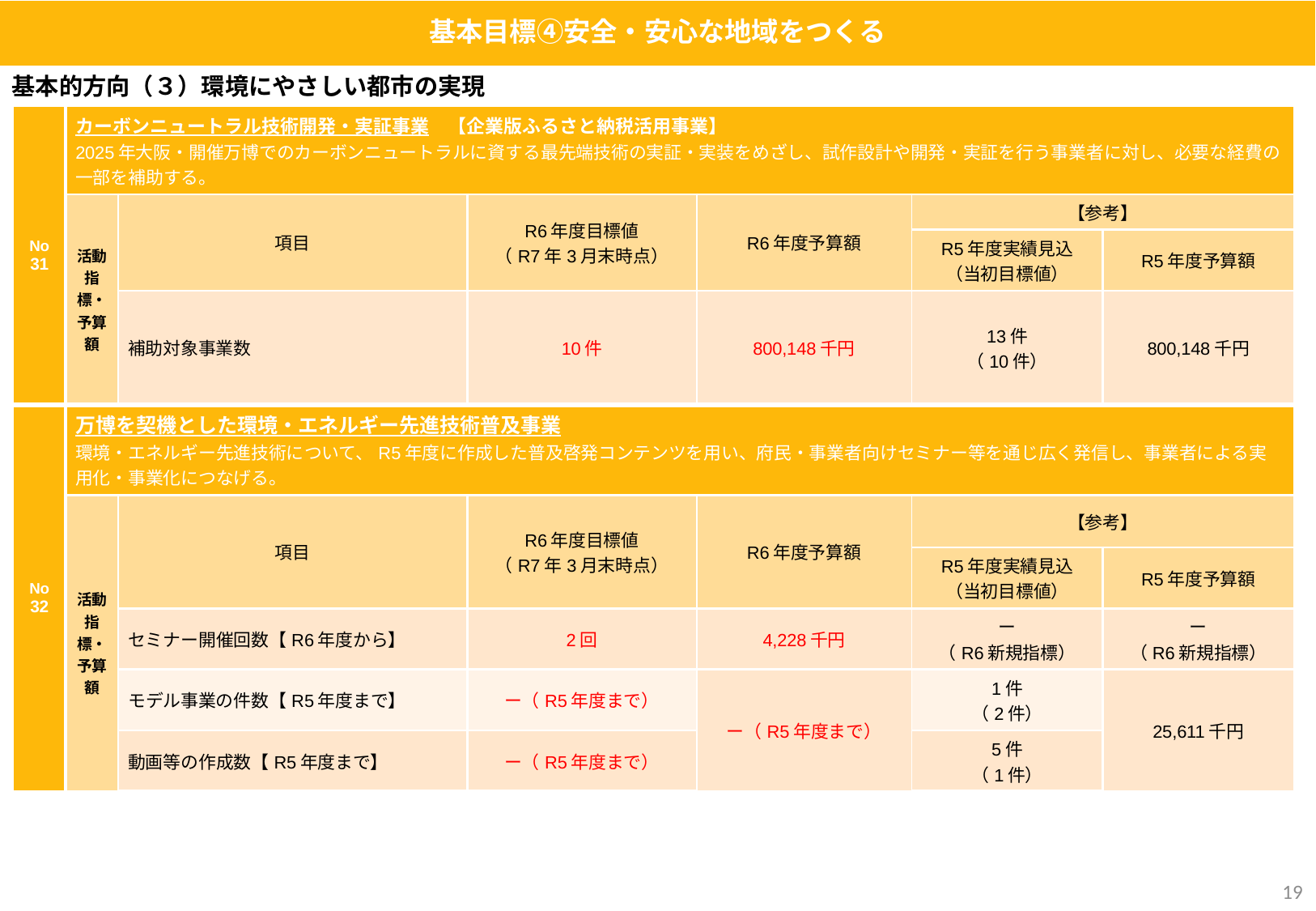

基本目標④安全・安心な地域をつくる
基本的方向（３）環境にやさしい都市の実現
| No 31 | カーボンニュートラル技術開発・実証事業　【企業版ふるさと納税活用事業】 2025年大阪・開催万博でのカーボンニュートラルに資する最先端技術の実証・実装をめざし、試作設計や開発・実証を行う事業者に対し、必要な経費の一部を補助する。 |  |  |  |  |  |
| --- | --- | --- | --- | --- | --- | --- |
|  | 活動指標・予算額 | 項目 | R6年度目標値 （R7年3月末時点） | R6年度予算額 | 【参考】 | 予算執行額 （予算額） |
|  |  |  |  |  | R5年度実績見込 （当初目標値） | R5年度予算額 |
|  |  | 補助対象事業数 | 10件 | 800,148千円 | 13件 （10件） | 800,148千円 |
| No 32 | 万博を契機とした環境・エネルギー先進技術普及事業 環境・エネルギー先進技術について、R5年度に作成した普及啓発コンテンツを用い、府民・事業者向けセミナー等を通じ広く発信し、事業者による実用化・事業化につなげる。 |  |  |  |  |  |
|  | 活動指標・予算額 | 項目 | R6年度目標値 （R7年3月末時点） | R6年度予算額 | 【参考】 | 予算執行額 （予算額） |
|  |  |  |  |  | R5年度実績見込 （当初目標値） | R5年度予算額 |
|  |  | セミナー開催回数【R6年度から】 | 2回 | 4,228千円 | ー （R6新規指標） | ー （R6新規指標） |
|  |  | モデル事業の件数【R5年度まで】 | ー（R5年度まで） | ー（R5年度まで） | 1件 （2件） | 25,611千円 |
|  |  | 動画等の作成数【R5年度まで】 | ー（R5年度まで） | ○○○○○○千円 | 5件 （1件） | 30,510千円 |
19